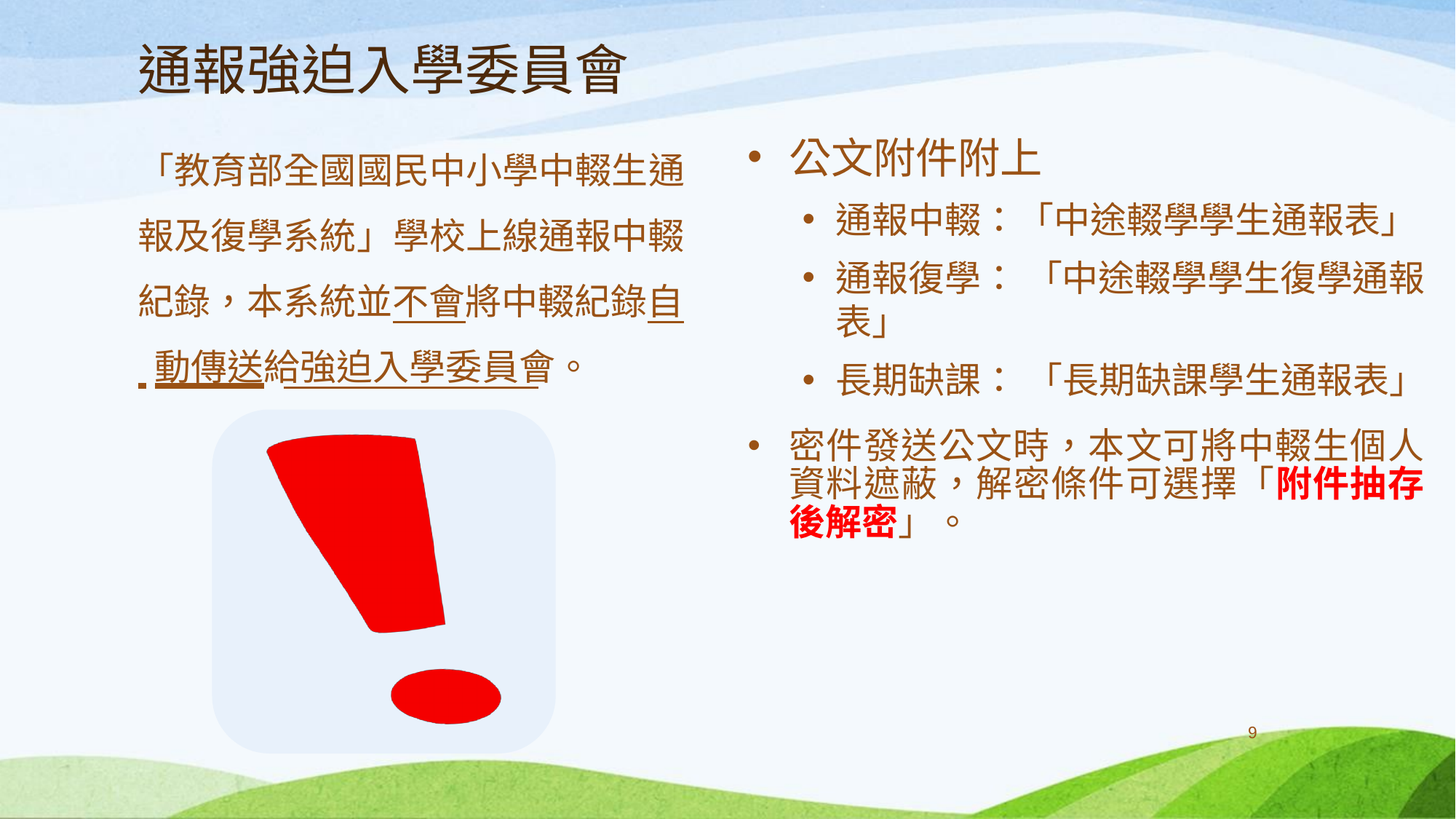

# 通報強迫入學委員會
「教育部全國國民中小學中輟生通 報及復學系統」學校上線通報中輟 紀錄，本系統並不會將中輟紀錄自
 動傳送給強迫入學委員會。
公文附件附上
通報中輟：「中途輟學學生通報表」
通報復學： 「中途輟學學生復學通報表」
長期缺課： 「長期缺課學生通報表」
密件發送公文時，本文可將中輟生個人 資料遮蔽，解密條件可選擇「附件抽存後解密」。

9